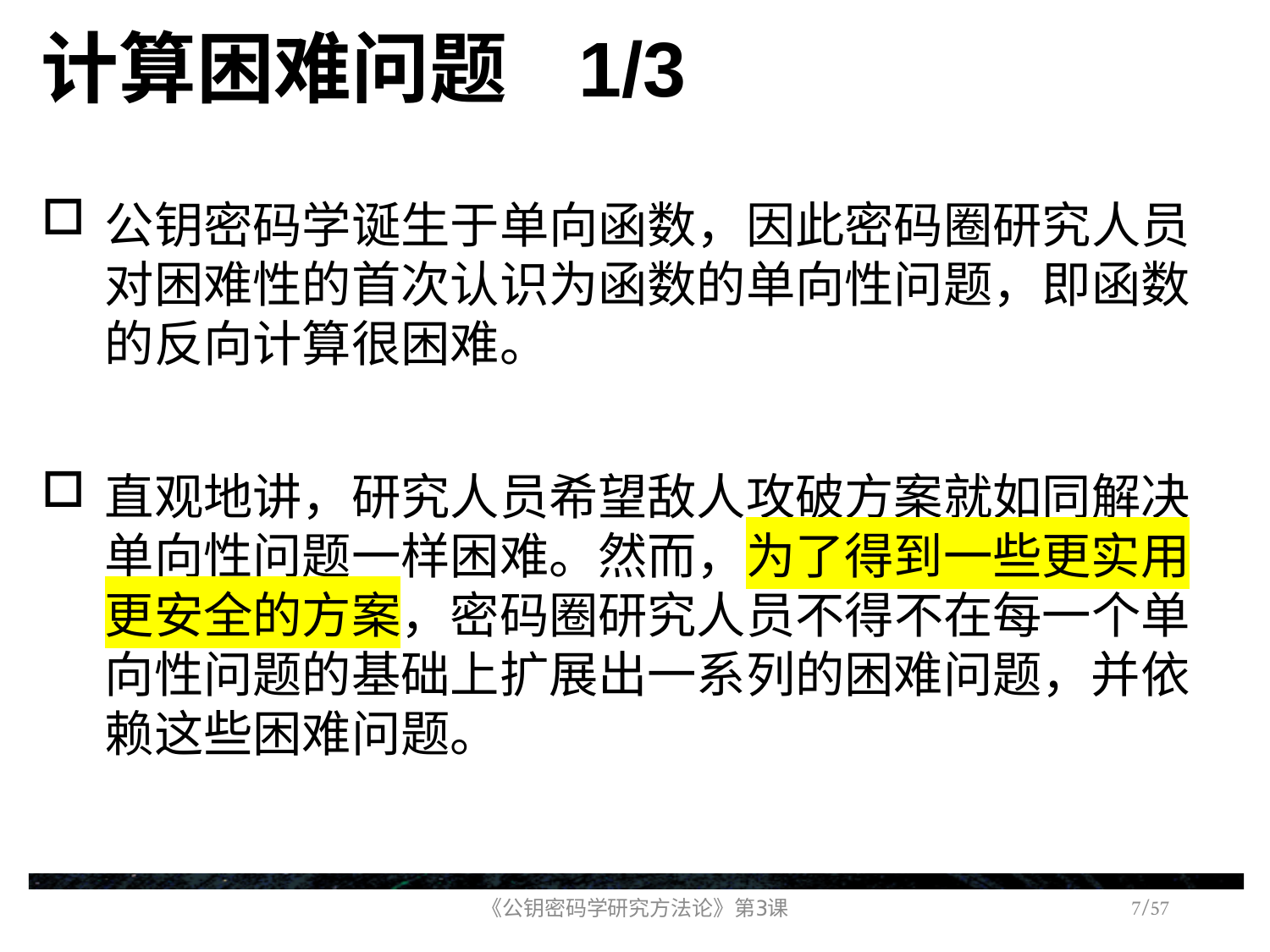

# 计算困难问题   1/3
公钥密码学诞生于单向函数，因此密码圈研究人员对困难性的首次认识为函数的单向性问题，即函数的反向计算很困难。

直观地讲，研究人员希望敌人攻破方案就如同解决单向性问题一样困难。然而，为了得到一些更实用更安全的方案，密码圈研究人员不得不在每一个单向性问题的基础上扩展出一系列的困难问题，并依赖这些困难问题。
《公钥密码学研究方法论》第3课
7/57